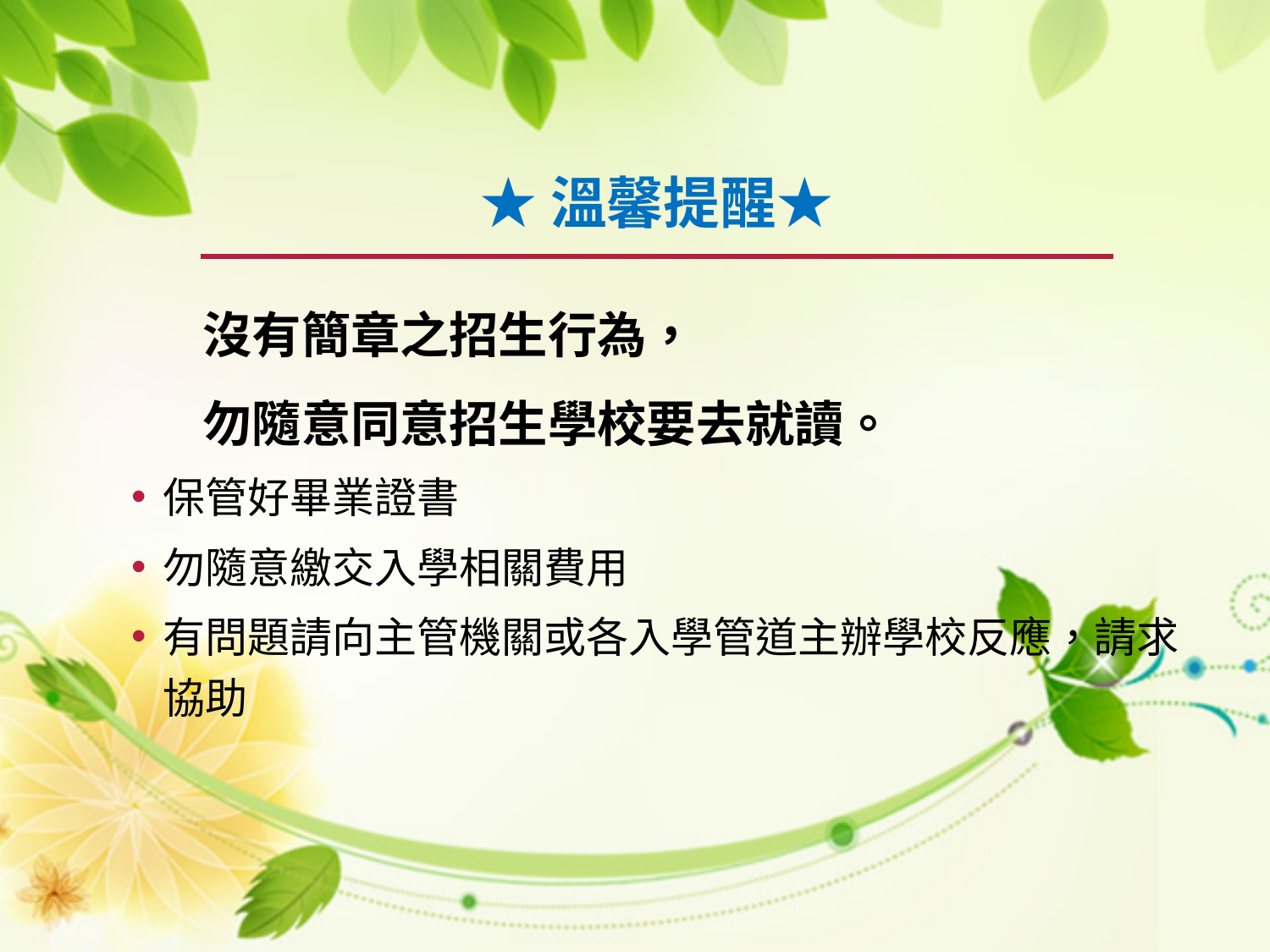

# ★溫馨提醒★
           沒有簡章之招生行為，
           勿隨意同意招生學校要去就讀。
保管好畢業證書
勿隨意繳交入學相關費用
有問題請向主管機關或各入學管道主辦學校反應，請求協助